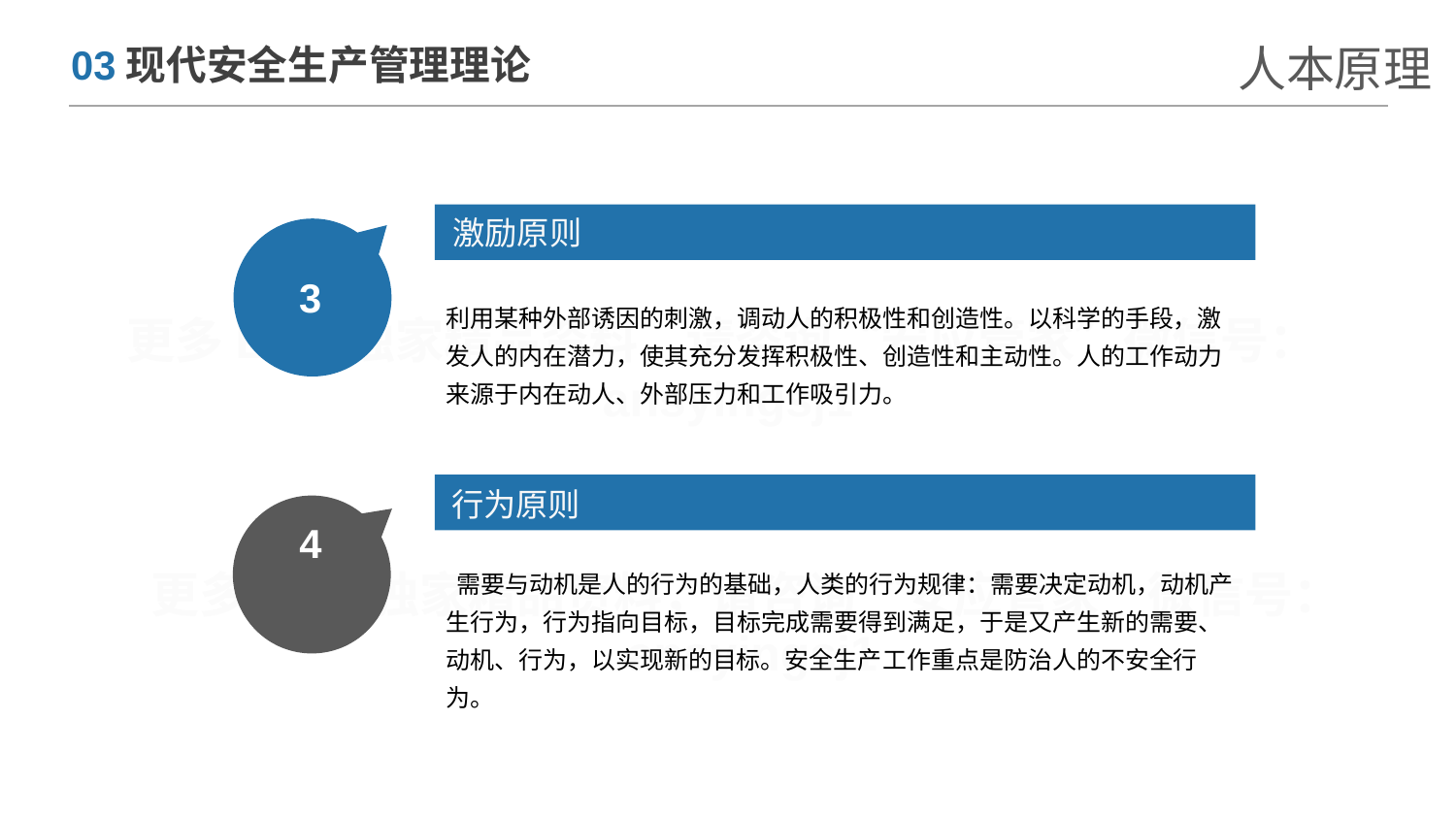

人本原理
03现代安全生产管理理论

激励原则
3
利用某种外部诱因的刺激，调动人的积极性和创造性。以科学的手段，激发人的内在潜力，使其充分发挥积极性、创造性和主动性。人的工作动力来源于内在动人、外部压力和工作吸引力。

行为原则

4

 需要与动机是人的行为的基础，人类的行为规律：需要决定动机，动机产生行为，行为指向目标，目标完成需要得到满足，于是又产生新的需要、动机、行为，以实现新的目标。安全生产工作重点是防治人的不安全行为。